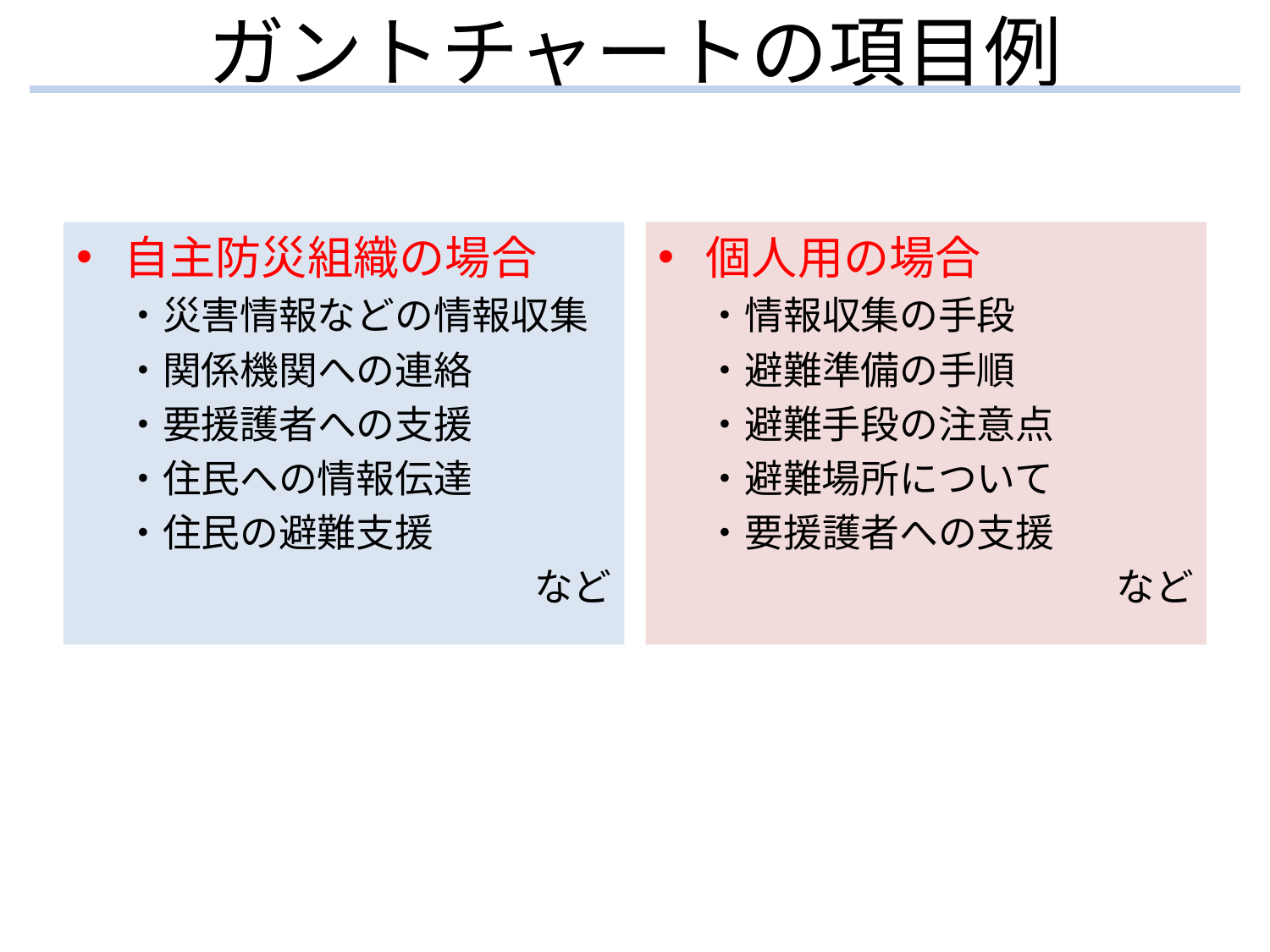

# ガントチャートの項目例
自主防災組織の場合
	・災害情報などの情報収集
	・関係機関への連絡
	・要援護者への支援
	・住民への情報伝達
	・住民の避難支援
など

個人用の場合
	・情報収集の手段
	・避難準備の手順
	・避難手段の注意点
	・避難場所について
	・要援護者への支援
など